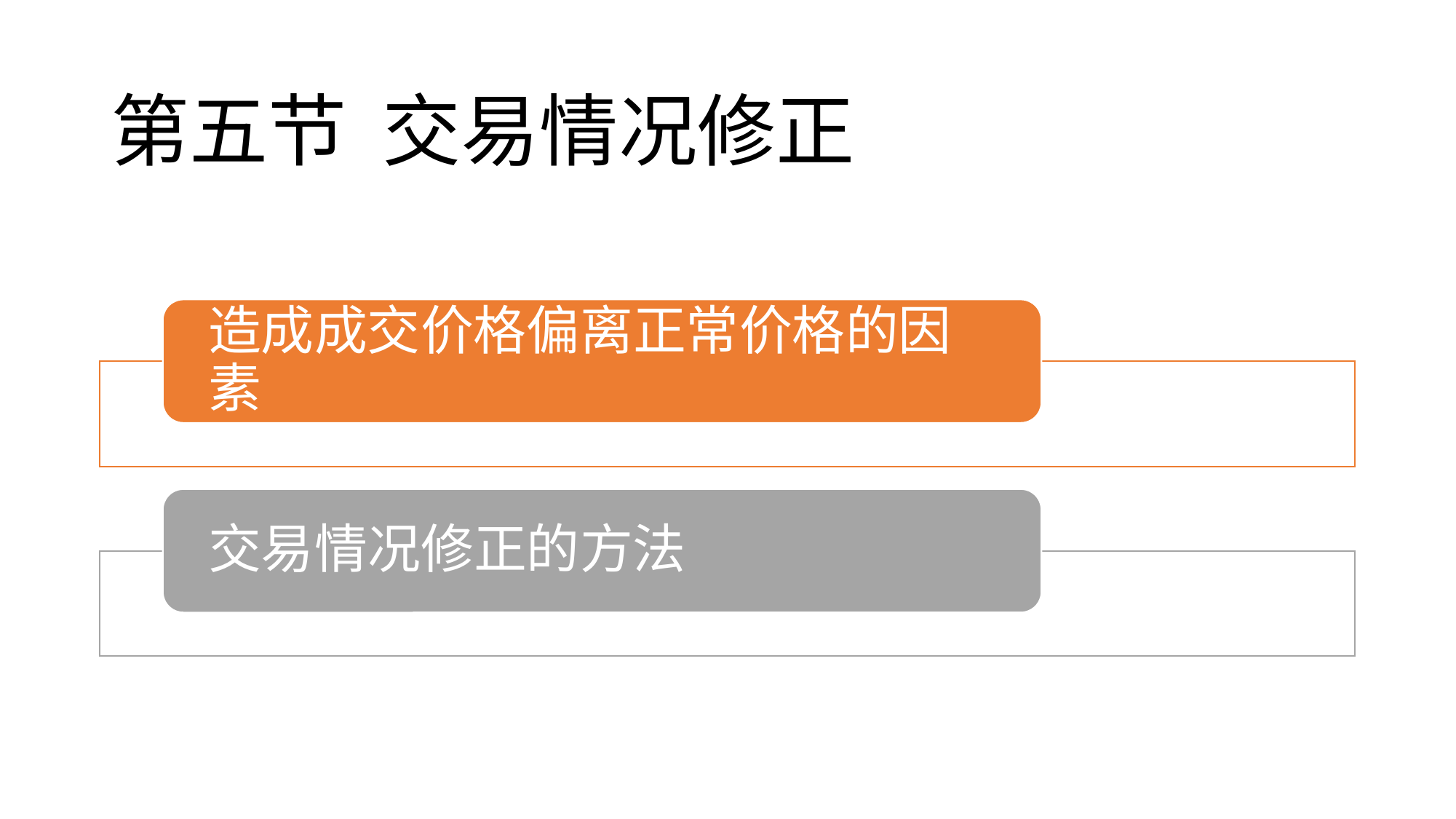

# 第五节  交易情况修正
造成成交价格偏离正常价格的因素
交易情况修正的方法